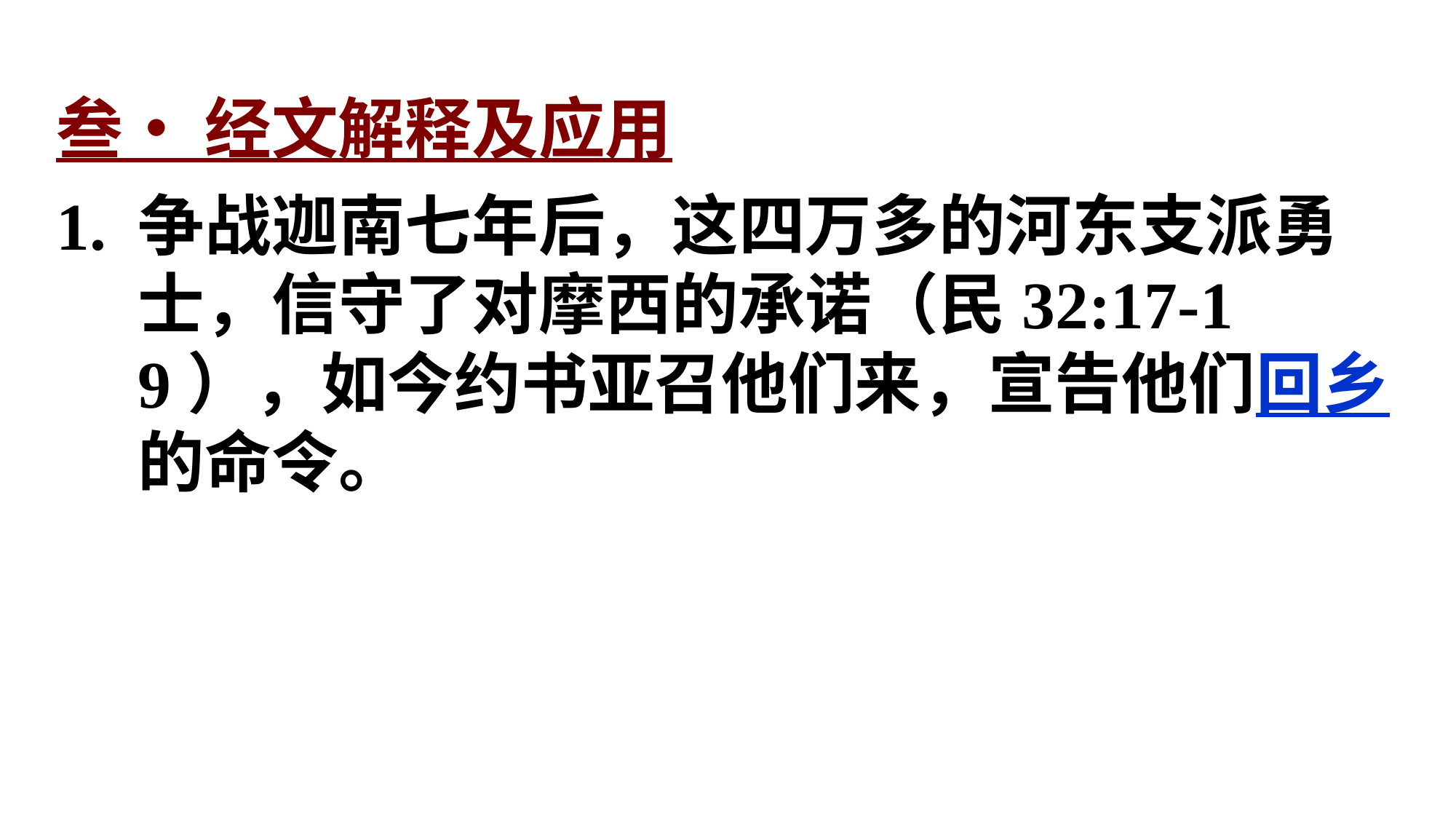

叁‧ 经文解释及应用
1.	争战迦南七年后，这四万多的河东支派勇士，信守了对摩西的承诺（民32:17-19），如今约书亚召他们来，宣告他们回乡的命令。